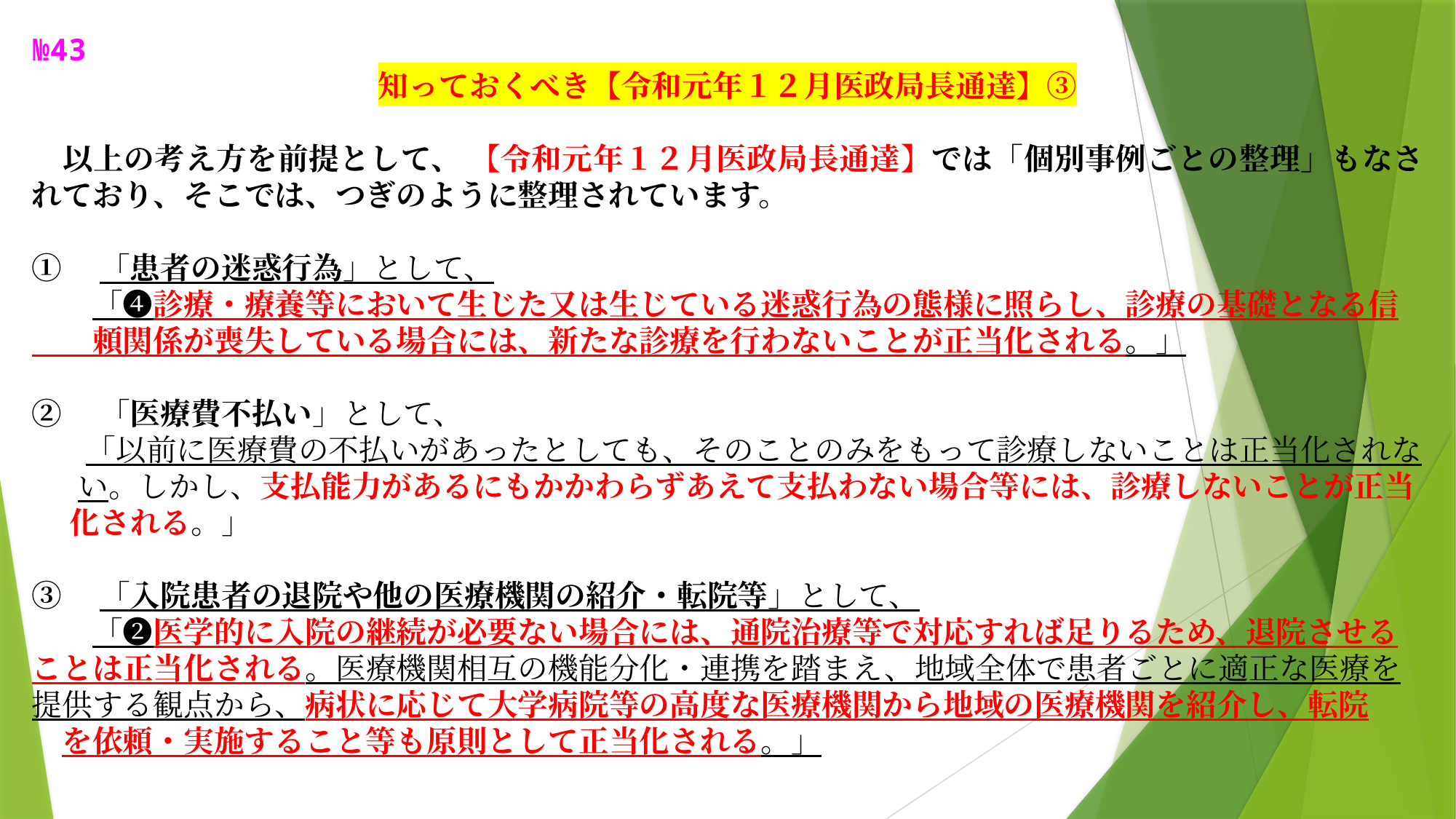

№43
知っておくべき【令和元年１２月医政局長通達】③

　以上の考え方を前提として、 【令和元年１２月医政局長通達】では「個別事例ごとの整理」もなされており、そこでは、つぎのように整理されています。

①　「患者の迷惑行為」として、
　　「❹診療・療養等において生じた又は生じている迷惑行為の態様に照らし、診療の基礎となる信
　　頼関係が喪失している場合には、新たな診療を行わないことが正当化される。」

②　「医療費不払い」として、
　   「以前に医療費の不払いがあったとしても、そのことのみをもって診療しないことは正当化されな
     い。しかし、支払能力があるにもかかわらずあえて支払わない場合等には、診療しないことが正当
    化される。」

③　「入院患者の退院や他の医療機関の紹介・転院等」として、
　　「❷医学的に入院の継続が必要ない場合には、通院治療等で対応すれば足りるため、退院させることは正当化される。医療機関相互の機能分化・連携を踏まえ、地域全体で患者ごとに適正な医療を
提供する観点から、病状に応じて大学病院等の高度な医療機関から地域の医療機関を紹介し、転院
　を依頼・実施すること等も原則として正当化される。」